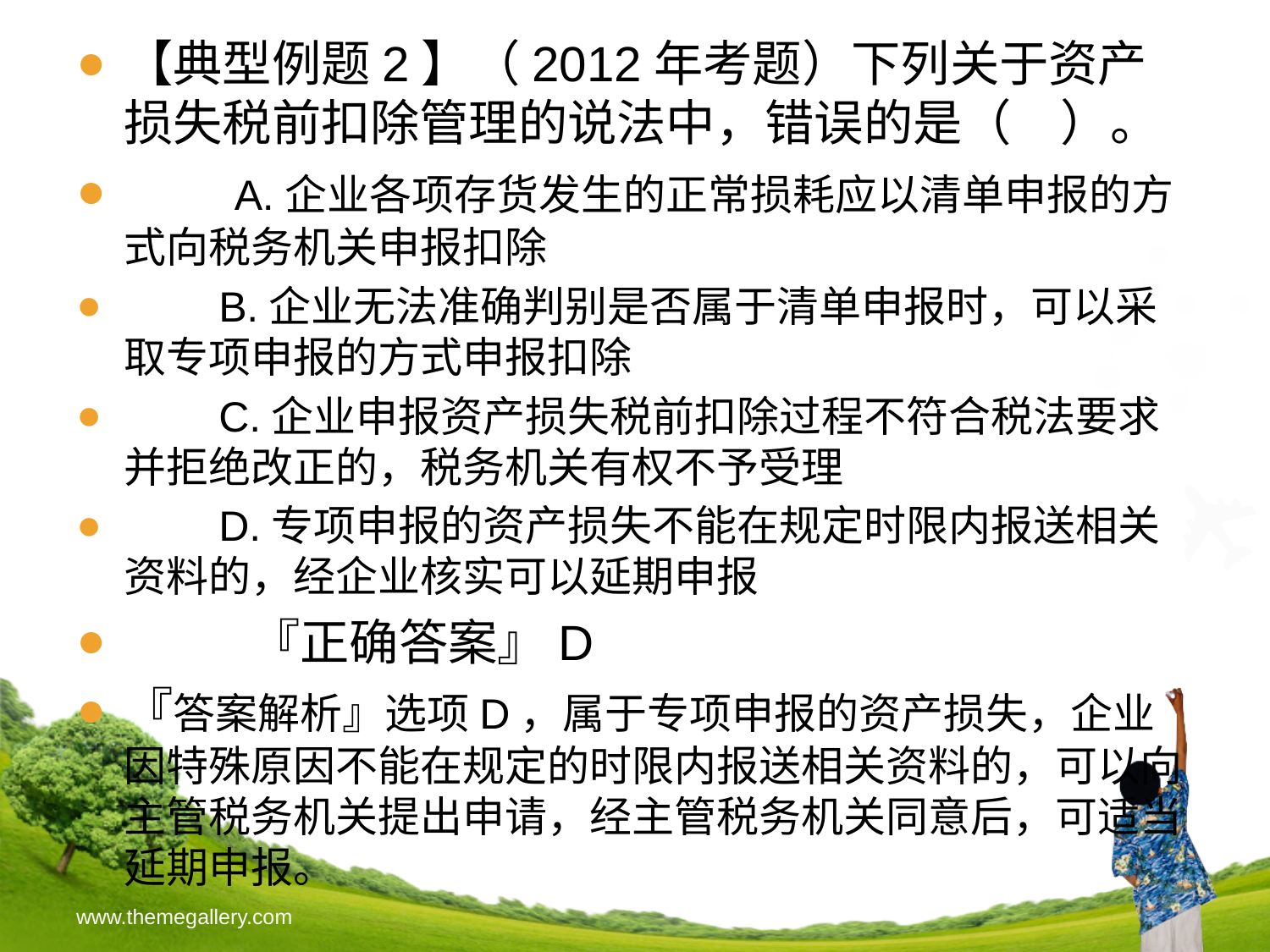

【典型例题2】（2012年考题）下列关于资产损失税前扣除管理的说法中，错误的是（　）。
　　A.企业各项存货发生的正常损耗应以清单申报的方式向税务机关申报扣除
　　B.企业无法准确判别是否属于清单申报时，可以采取专项申报的方式申报扣除
　　C.企业申报资产损失税前扣除过程不符合税法要求并拒绝改正的，税务机关有权不予受理
　　D.专项申报的资产损失不能在规定时限内报送相关资料的，经企业核实可以延期申报
 	『正确答案』D
『答案解析』选项D，属于专项申报的资产损失，企业因特殊原因不能在规定的时限内报送相关资料的，可以向主管税务机关提出申请，经主管税务机关同意后，可适当延期申报。

www.themegallery.com